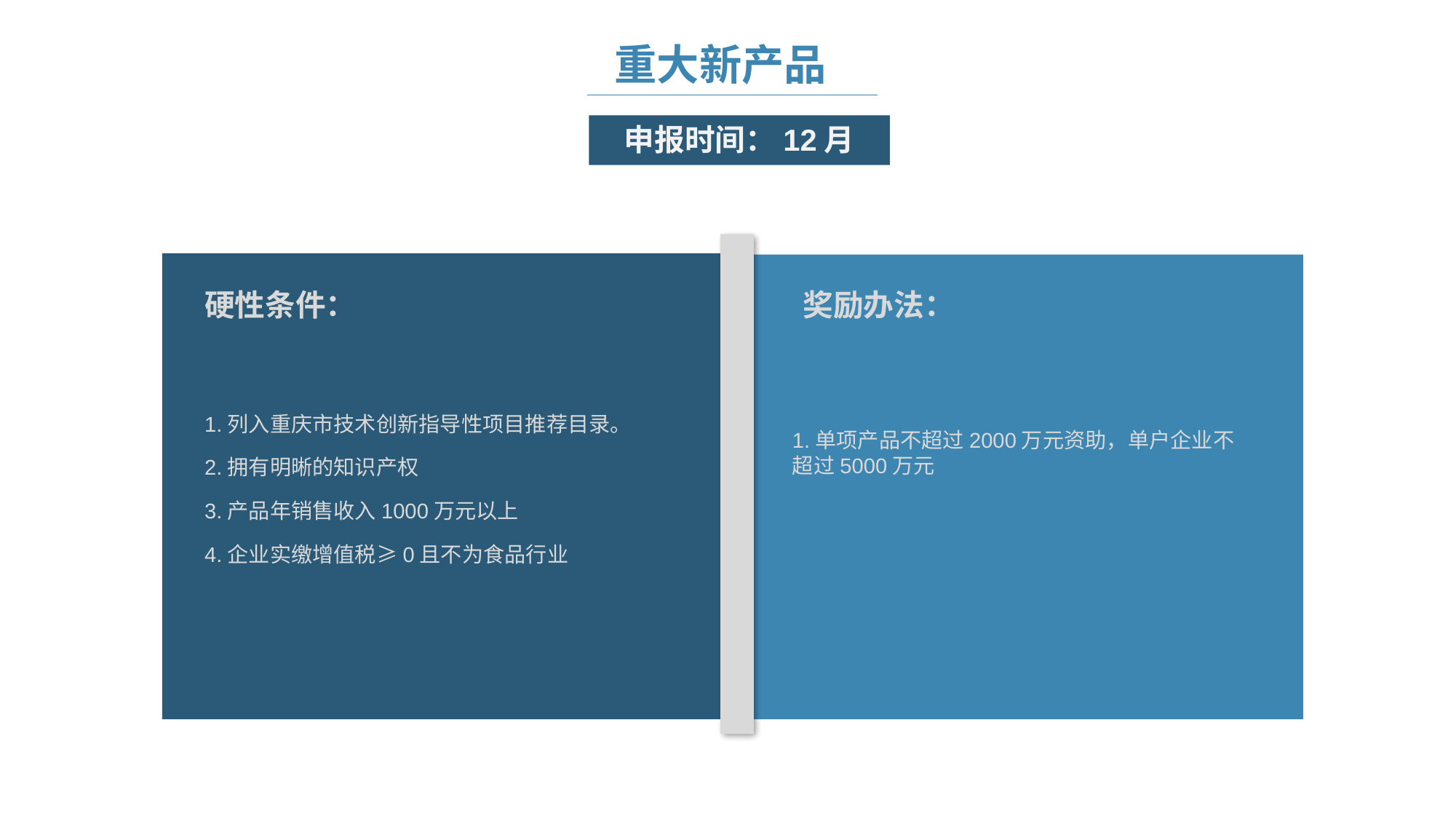

重大新产品
申报时间：12月

硬性条件：
奖励办法：
1.列入重庆市技术创新指导性项目推荐目录。
2.拥有明晰的知识产权
3.产品年销售收入1000万元以上
4.企业实缴增值税≥0且不为食品行业
1.单项产品不超过2000万元资助，单户企业不超过5000万元